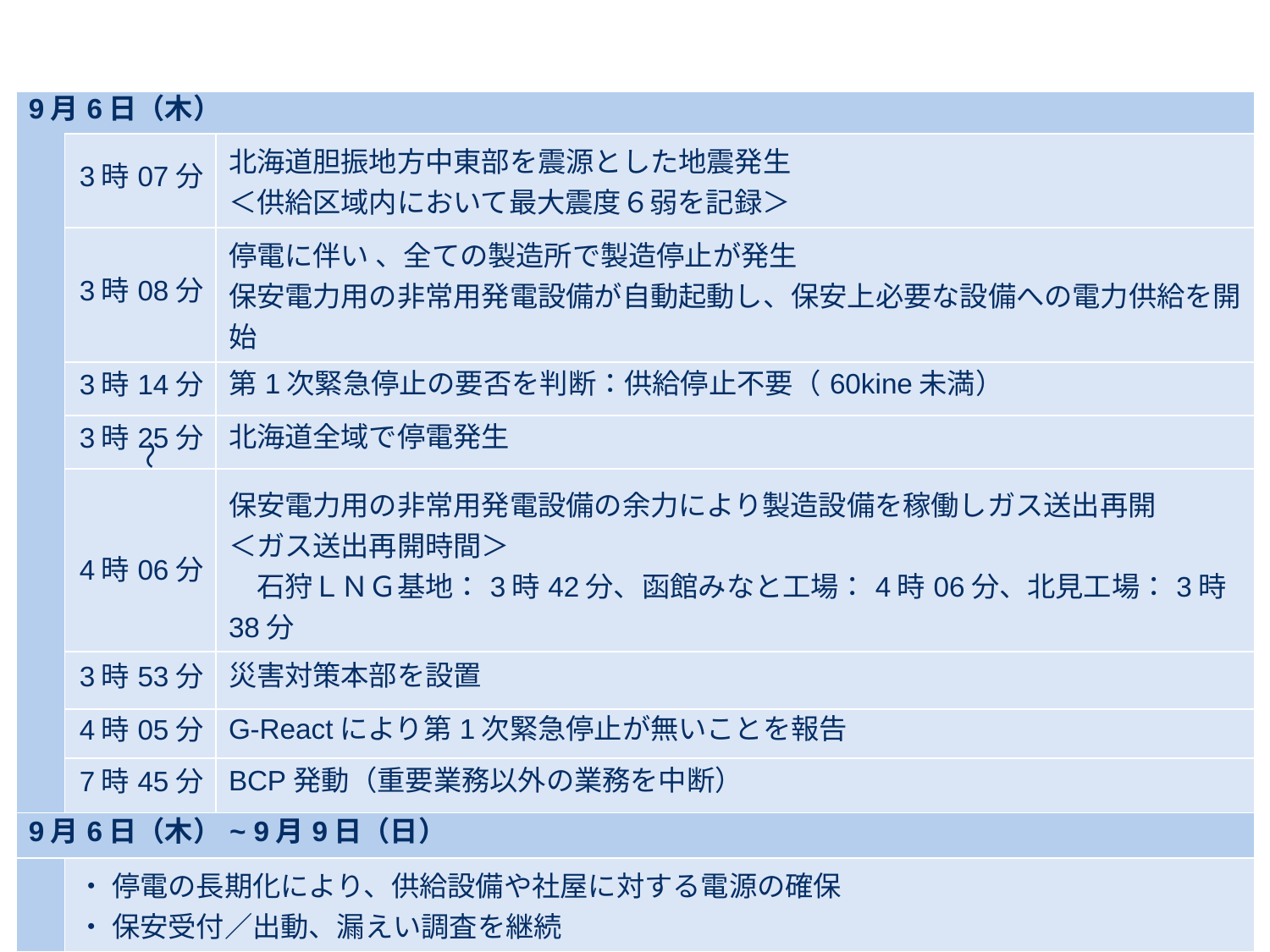

| 9月6日（木） |  |  |  |
| --- | --- | --- | --- |
|  | 3時07分 | 北海道胆振地方中東部を震源とした地震発生 ＜供給区域内において最大震度６弱を記録＞ |  |
|  | 3時08分 | 停電に伴い 、全ての製造所で製造停止が発生 保安電力用の非常用発電設備が自動起動し、保安上必要な設備への電力供給を開始 |  |
|  | 3時14分 | 第1次緊急停止の要否を判断：供給停止不要（60kine未満） |  |
|  | 3時25分 | 北海道全域で停電発生 |  |
|  | 4時06分 | 保安電力用の非常用発電設備の余力により製造設備を稼働しガス送出再開 ＜ガス送出再開時間＞ 　石狩ＬＮＧ基地：3時42分、函館みなと工場：4時06分、北見工場：3時38分 |  |
|  | 3時53分 | 災害対策本部を設置 |  |
|  | 4時05分 | G-Reactにより第1次緊急停止が無いことを報告 |  |
|  | 7時45分 | BCP発動（重要業務以外の業務を中断） |  |
| 9月6日（木）~ 9月9日（日） |  |  |  |
|  | ・ 停電の長期化により、供給設備や社屋に対する電源の確保 ・ 保安受付／出動、漏えい調査を継続 |  |  |
| 9月9日（日） |  |  |  |
|  | 16時30分 |  | 災害対策本部を解散・BCP解除 |
～